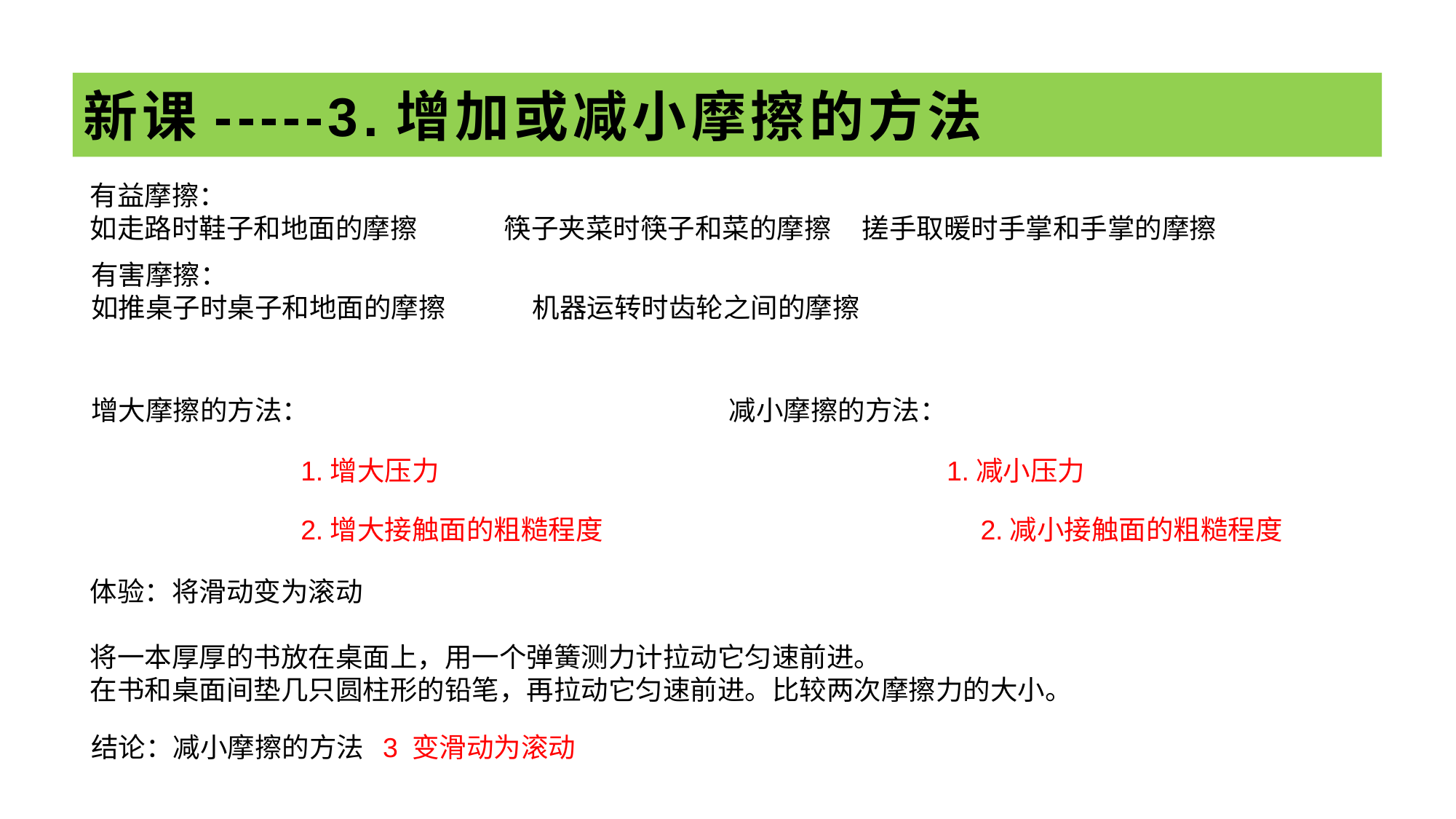

# 新课-----3.增加或减小摩擦的方法
有益摩擦：
如走路时鞋子和地面的摩擦              筷子夹菜时筷子和菜的摩擦     搓手取暖时手掌和手掌的摩擦
有害摩擦：
如推桌子时桌子和地面的摩擦              机器运转时齿轮之间的摩擦
增大摩擦的方法：                                                                    减小摩擦的方法：
1.增大压力                                                                                 1.减小压力
2.增大接触面的粗糙程度                                                            2.减小接触面的粗糙程度
体验：将滑动变为滚动

将一本厚厚的书放在桌面上，用一个弹簧测力计拉动它匀速前进。
在书和桌面间垫几只圆柱形的铅笔，再拉动它匀速前进。比较两次摩擦力的大小。
结论：减小摩擦的方法  3 变滑动为滚动